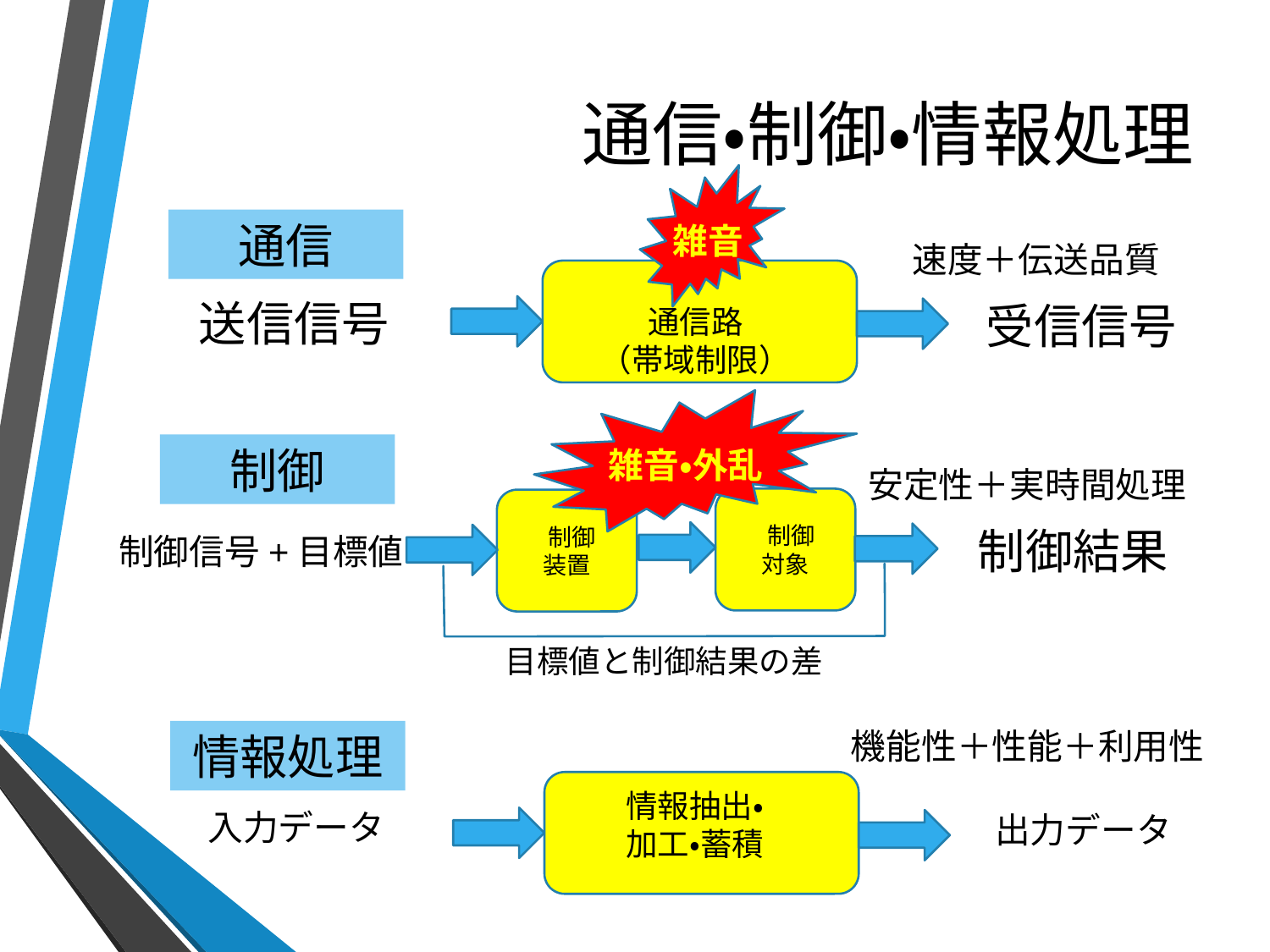

# 通信・制御・情報処理

通信
速度＋伝送品質

送信信号
受信信号
通信路
（帯域制限）

雑音

制御
安定性＋実時間処理
 制御
装置
制御結果

制御信号+目標値

雑音・外乱
 制御
対象

目標値と制御結果の差
機能性＋性能＋利用性
情報処理

情報抽出・
加工・蓄積
入力データ
出力データ